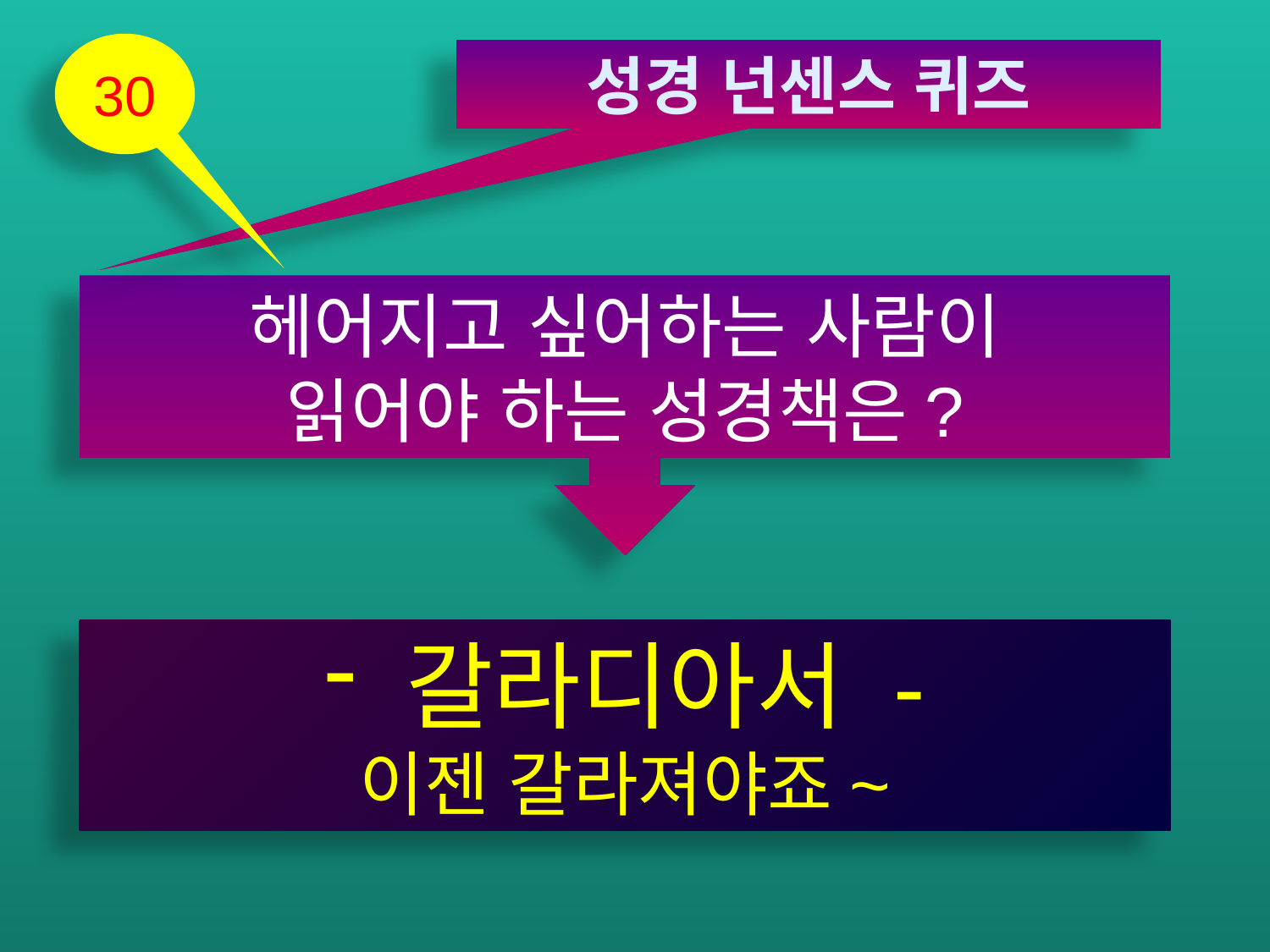

30
성경 넌센스 퀴즈
헤어지고 싶어하는 사람이
읽어야 하는 성경책은?
 갈라디아서 -
이젠 갈라져야죠~